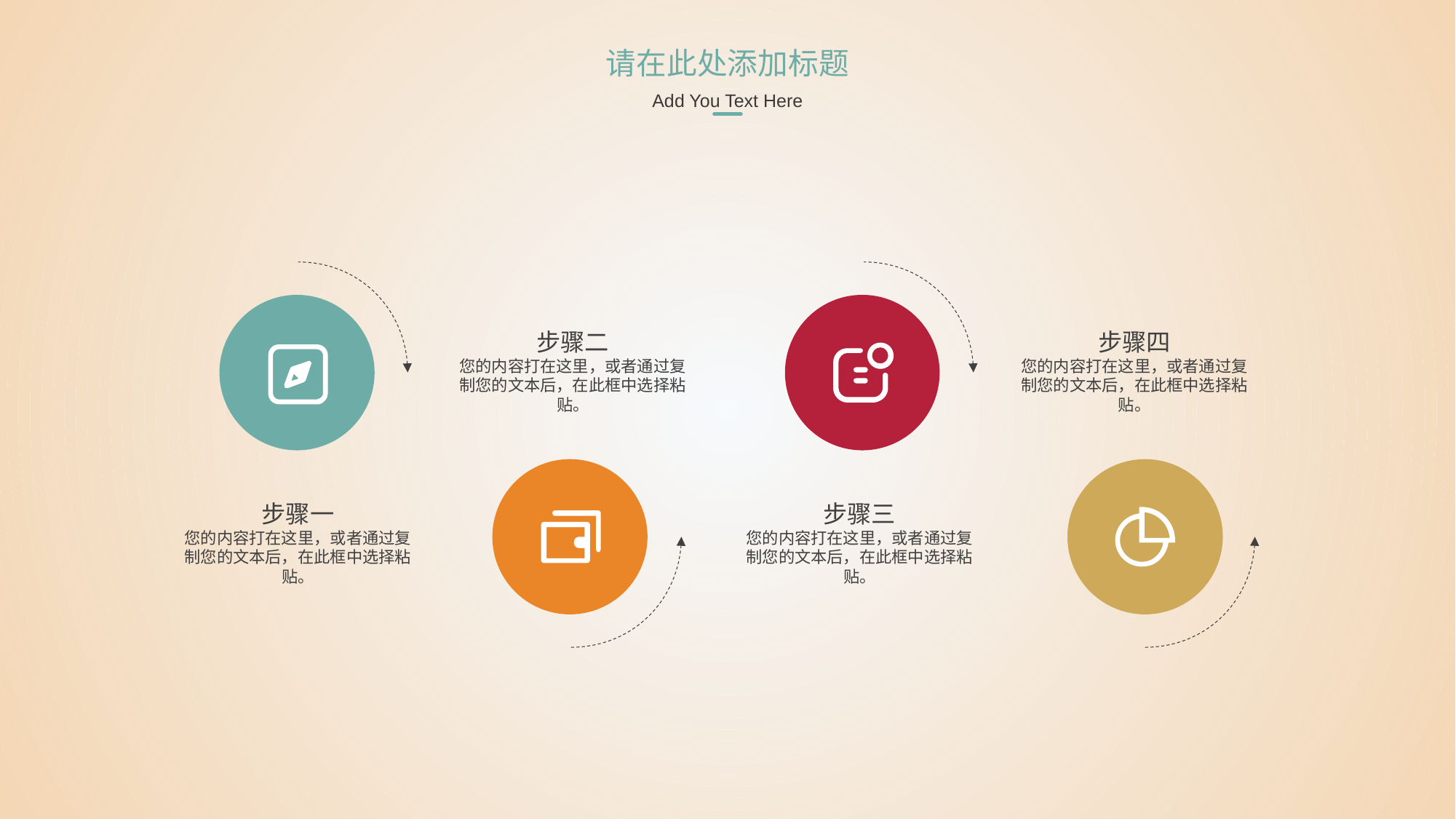

请在此处添加标题
Add You Text Here

步骤二
您的内容打在这里，或者通过复制您的文本后，在此框中选择粘贴。
步骤四
您的内容打在这里，或者通过复制您的文本后，在此框中选择粘贴。

步骤一
您的内容打在这里，或者通过复制您的文本后，在此框中选择粘贴。
步骤三
您的内容打在这里，或者通过复制您的文本后，在此框中选择粘贴。